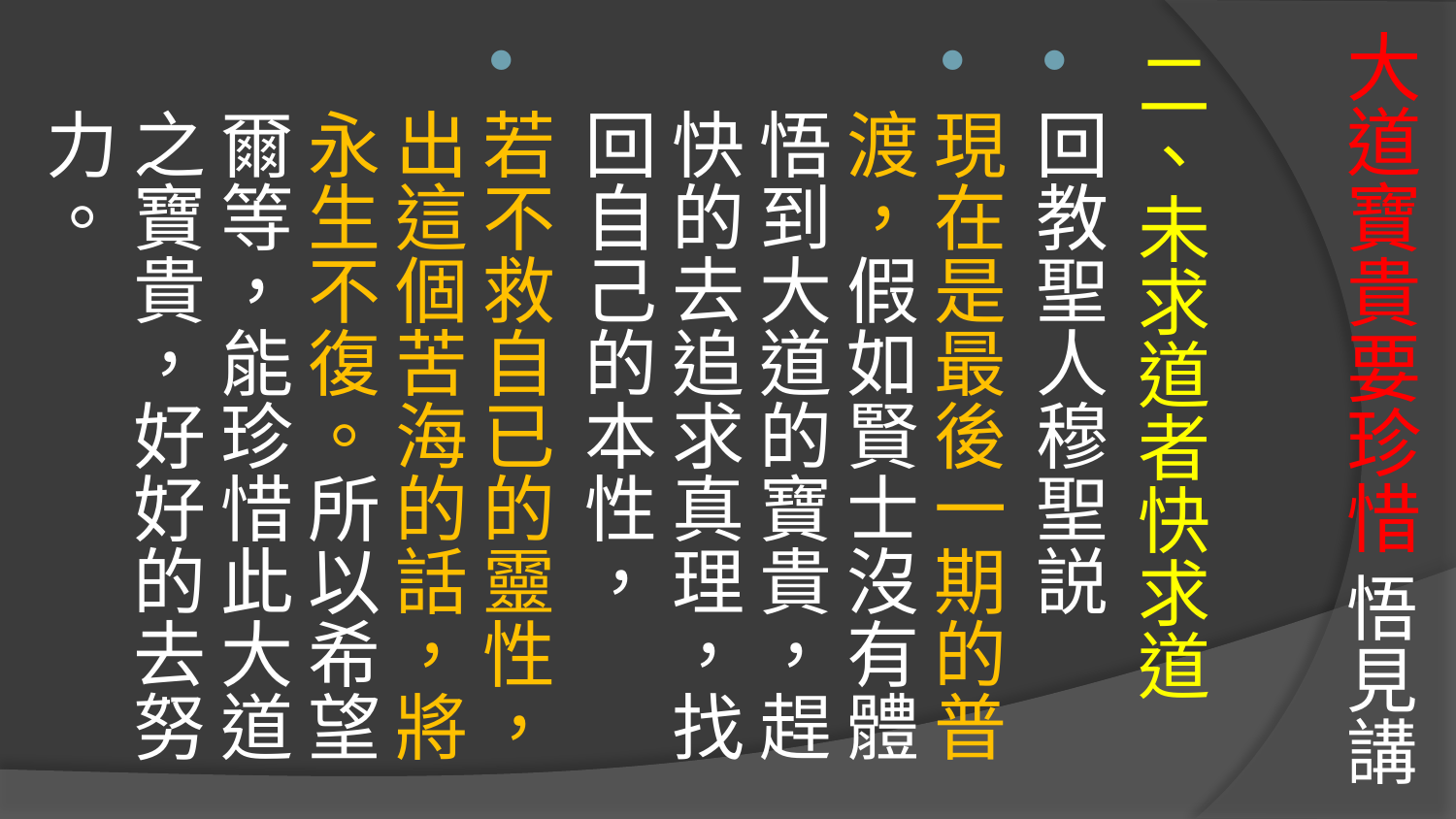

# 大道寶貴要珍惜 悟見講
二、未求道者快求道
回教聖人穆聖説
現在是最後一期的普渡，假如賢士沒有體悟到大道的寶貴，趕快的去追求真理，找回自己的本性，
若不救自已的靈性，出這個苦海的話，將永生不復。所以希望爾等，能珍惜此大道之寶貴，好好的去努力。